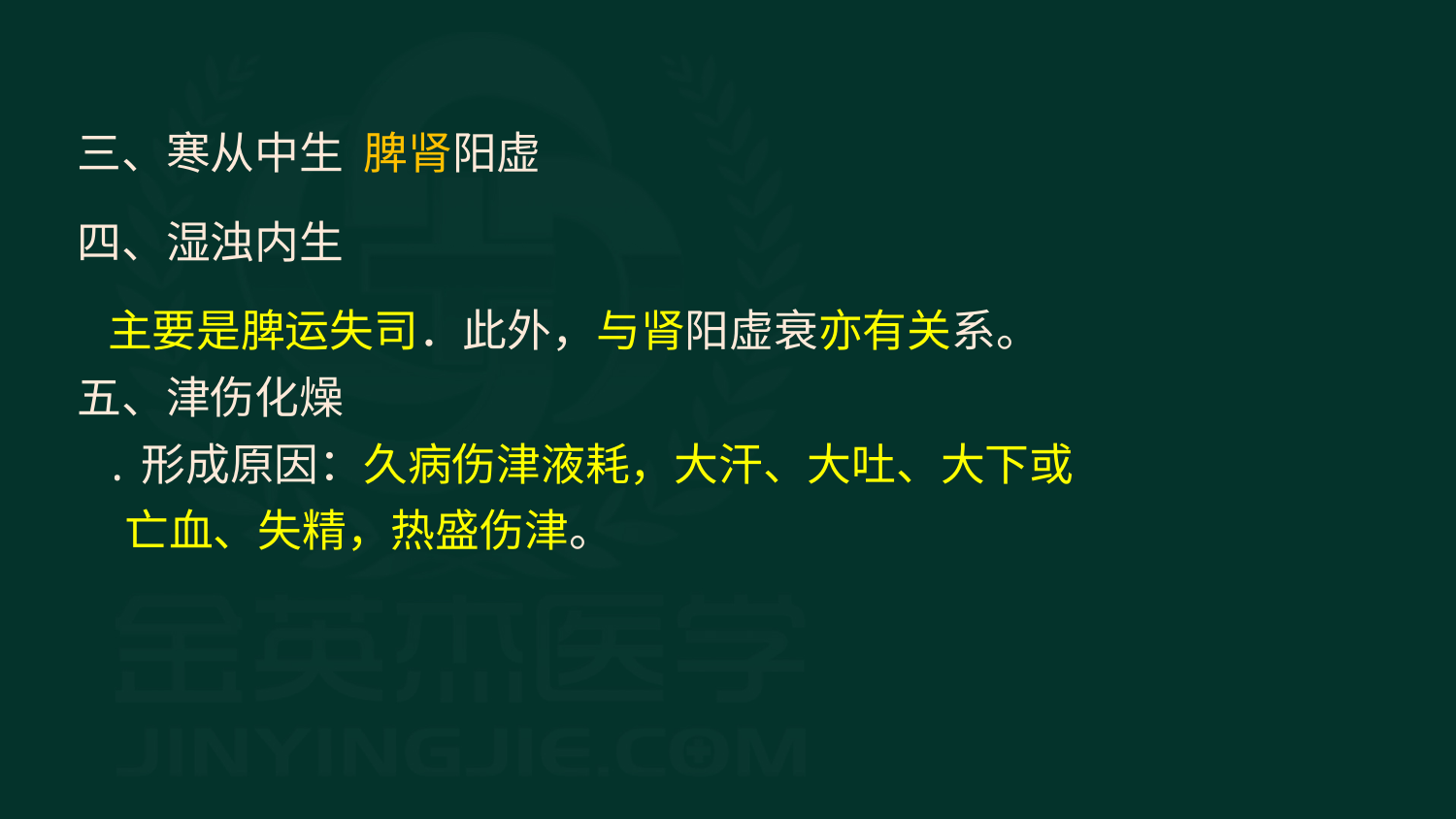

三、寒从中生  脾肾阳虚
四、湿浊内生
  主要是脾运失司．此外，与肾阳虚衰亦有关系。
五、津伤化燥
 .形成原因：久病伤津液耗，大汗、大吐、大下或亡血、失精，热盛伤津。